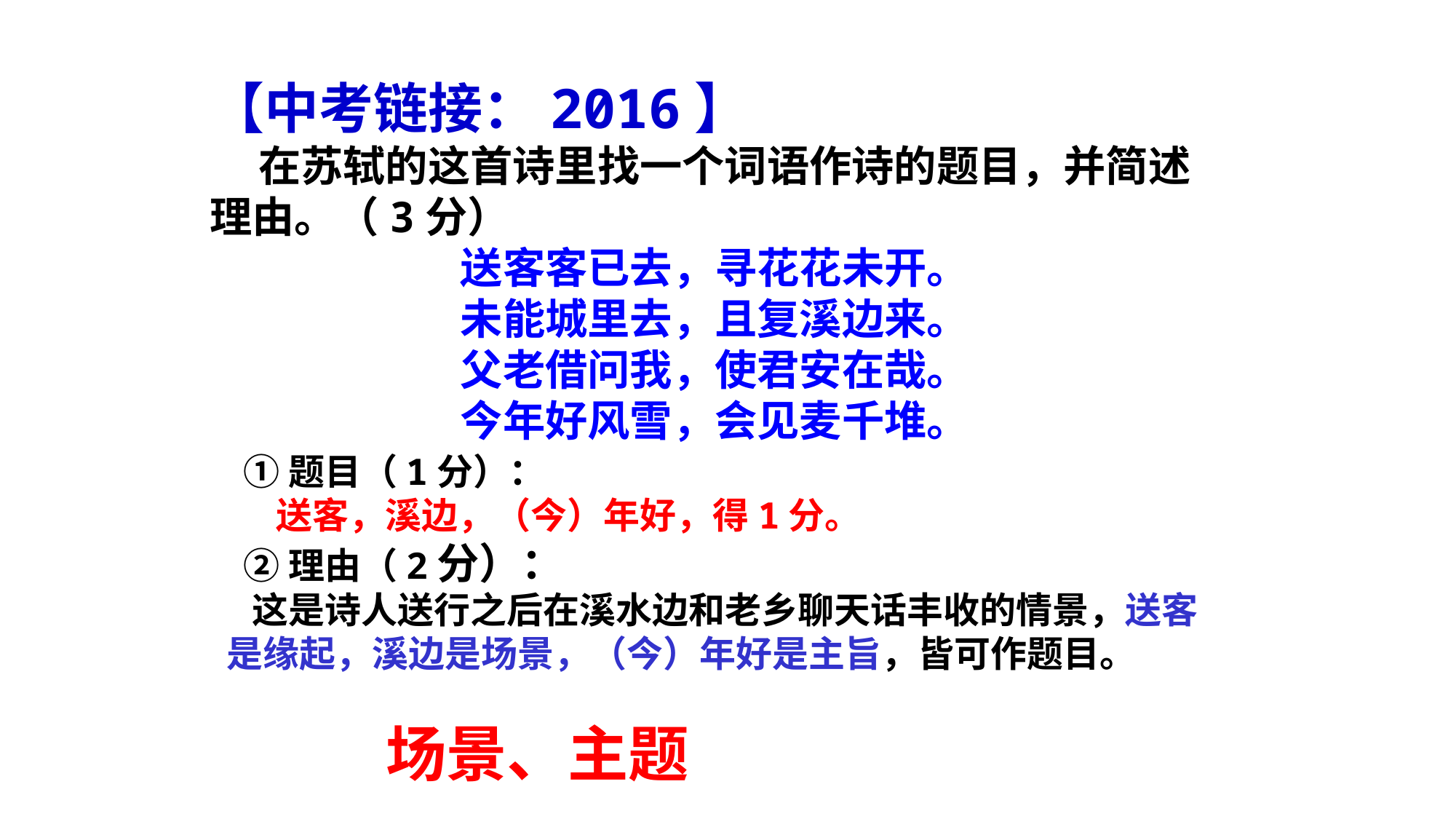

【中考链接：2016】
    在苏轼的这首诗里找一个词语作诗的题目，并简述理由。（3分）
送客客已去，寻花花未开。
未能城里去，且复溪边来。
父老借问我，使君安在哉。
今年好风雪，会见麦千堆。
  ①题目（1分）：
     送客，溪边，（今）年好，得1分。
  ②理由（2分）：
  这是诗人送行之后在溪水边和老乡聊天话丰收的情景，送客是缘起，溪边是场景，（今）年好是主旨，皆可作题目。
场景、主题